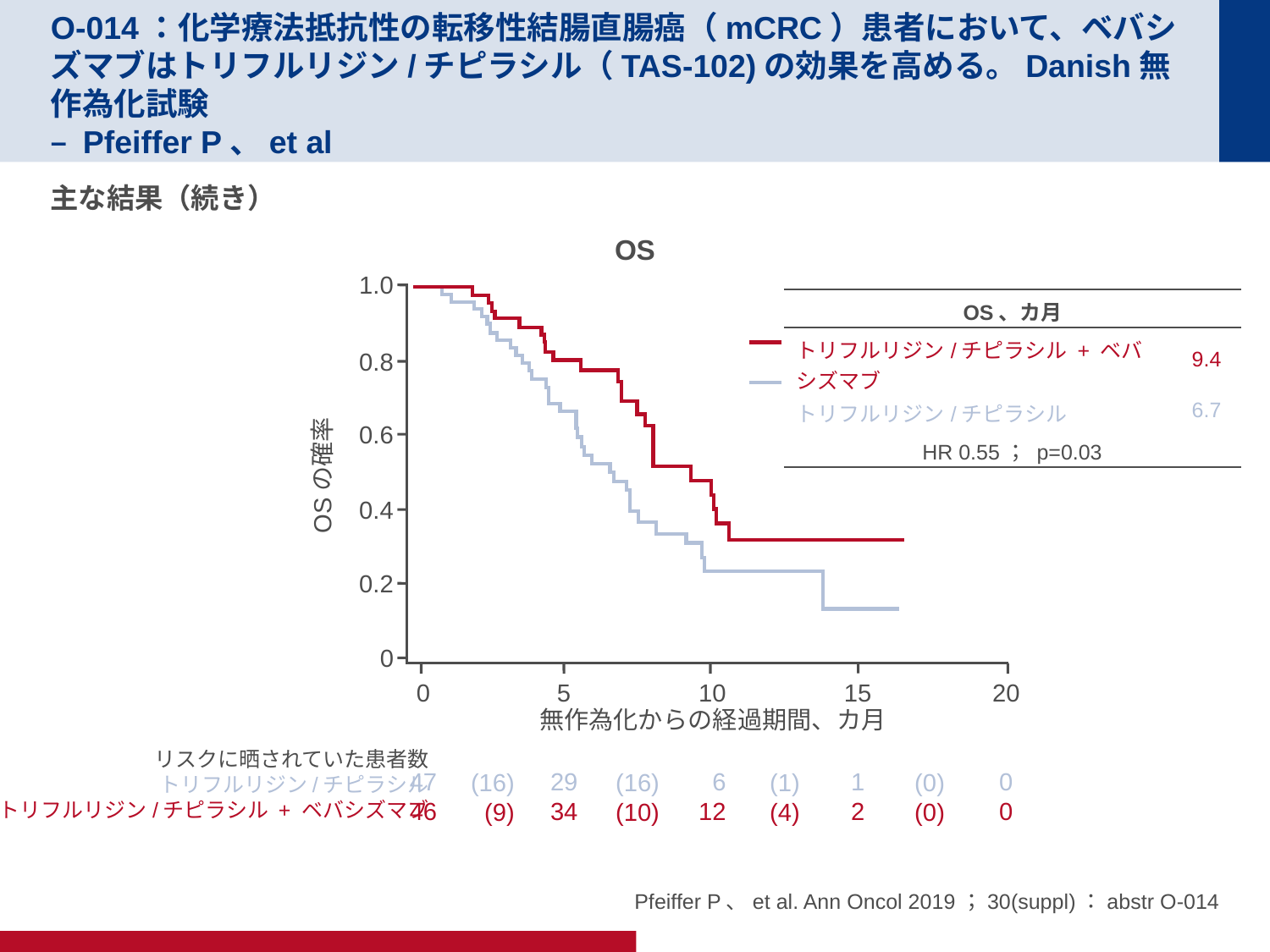

# O-014：化学療法抵抗性の転移性結腸直腸癌（mCRC）患者において、ベバシズマブはトリフルリジン/チピラシル（TAS-102)の効果を高める。Danish無作為化試験 – Pfeiffer P、et al
主な結果（続き）

OS
1.0

| OS、カ月 |  |
| --- | --- |
| トリフルリジン/チピラシル + ベバシズマブ | 9.4 |
| トリフルリジン/チピラシル | 6.7 |
| HR 0.55； p=0.03 |  |
0.8

0.6

OSの確率
0.4

0.2

0

0

47
46

5

29
34

10

6
12

15

1
2
20

0
0
無作為化からの経過期間、カ月
リスクに晒されていた患者数
トリフルリジン/チピラシル
トリフルリジン/チピラシル + ベバシズマブ
(16)
(9)
(16)
(10)
(1)
(4)
(0)
(0)
Pfeiffer P、et al. Ann Oncol 2019；30(suppl)：abstr O-014